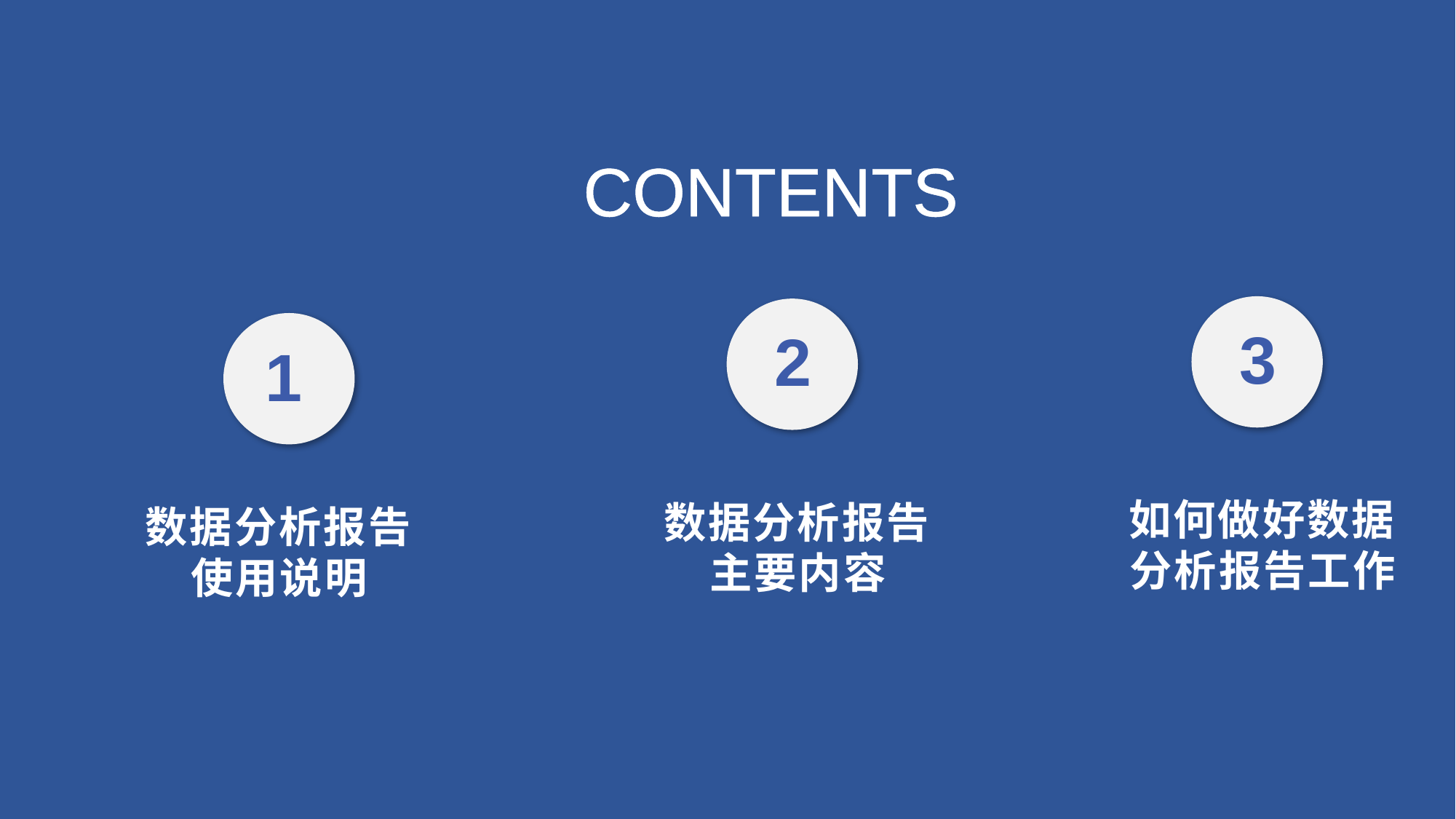

CONTENTS

3
如何做好数据分析报告工作

2
数据分析报告主要内容

1
数据分析报告使用说明